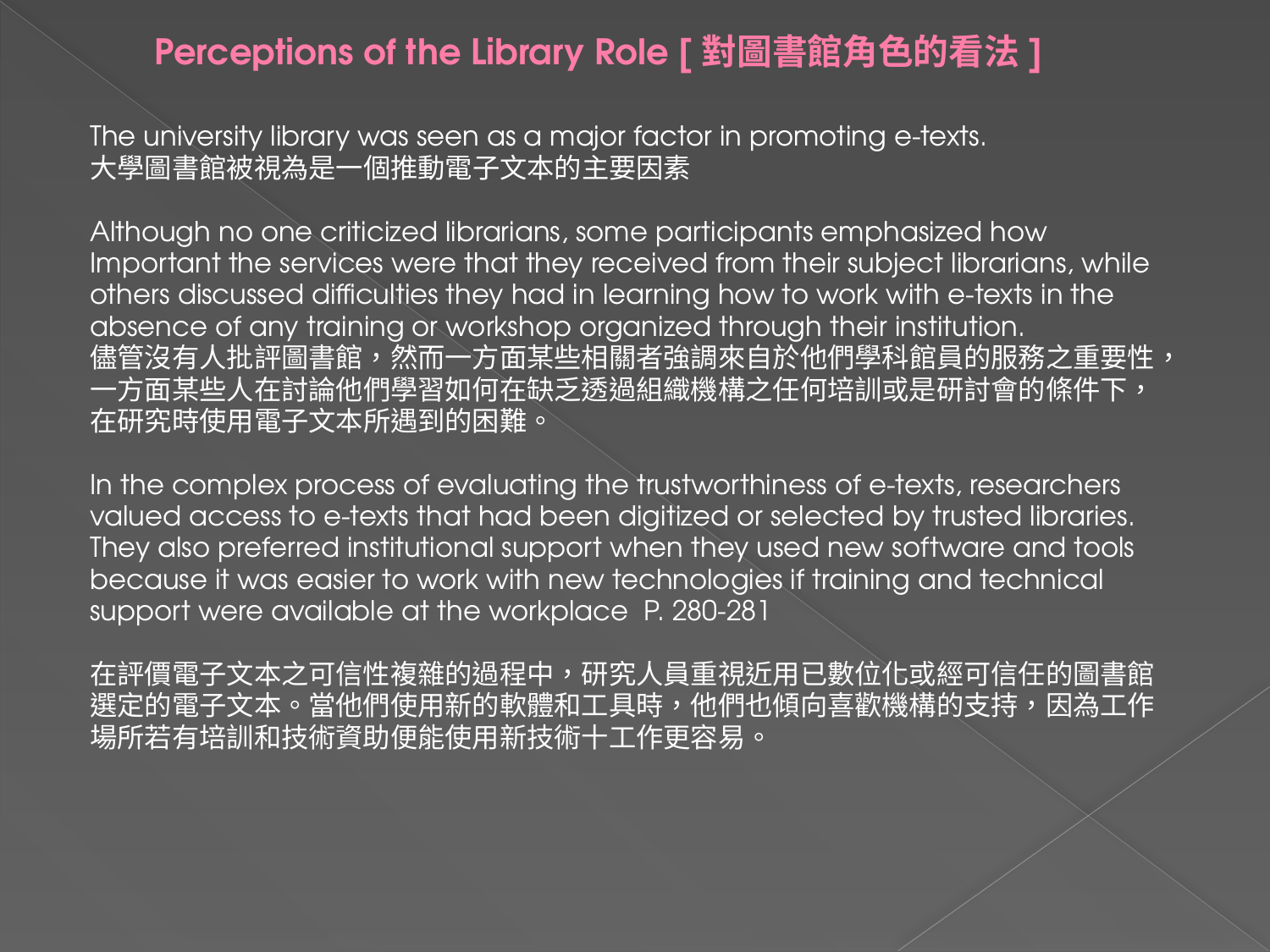

# Perceptions of the Library Role [對圖書館角色的看法]

The university library was seen as a major factor in promoting e-texts.
大學圖書館被視為是一個推動電子文本的主要因素

Although no one criticized librarians, some participants emphasized how
Important the services were that they received from their subject librarians, while
others discussed difficulties they had in learning how to work with e-texts in the
absence of any training or workshop organized through their institution.
儘管沒有人批評圖書館，然而一方面某些相關者強調來自於他們學科館員的服務之重要性，
一方面某些人在討論他們學習如何在缺乏透過組織機構之任何培訓或是研討會的條件下，
在研究時使用電子文本所遇到的困難。

In the complex process of evaluating the trustworthiness of e-texts, researchers
valued access to e-texts that had been digitized or selected by trusted libraries.
They also preferred institutional support when they used new software and tools
because it was easier to work with new technologies if training and technical
support were available at the workplace  P. 280-281

在評價電子文本之可信性複雜的過程中，研究人員重視近用已數位化或經可信任的圖書館
選定的電子文本。當他們使用新的軟體和工具時，他們也傾向喜歡機構的支持，因為工作
場所若有培訓和技術資助便能使用新技術十工作更容易。